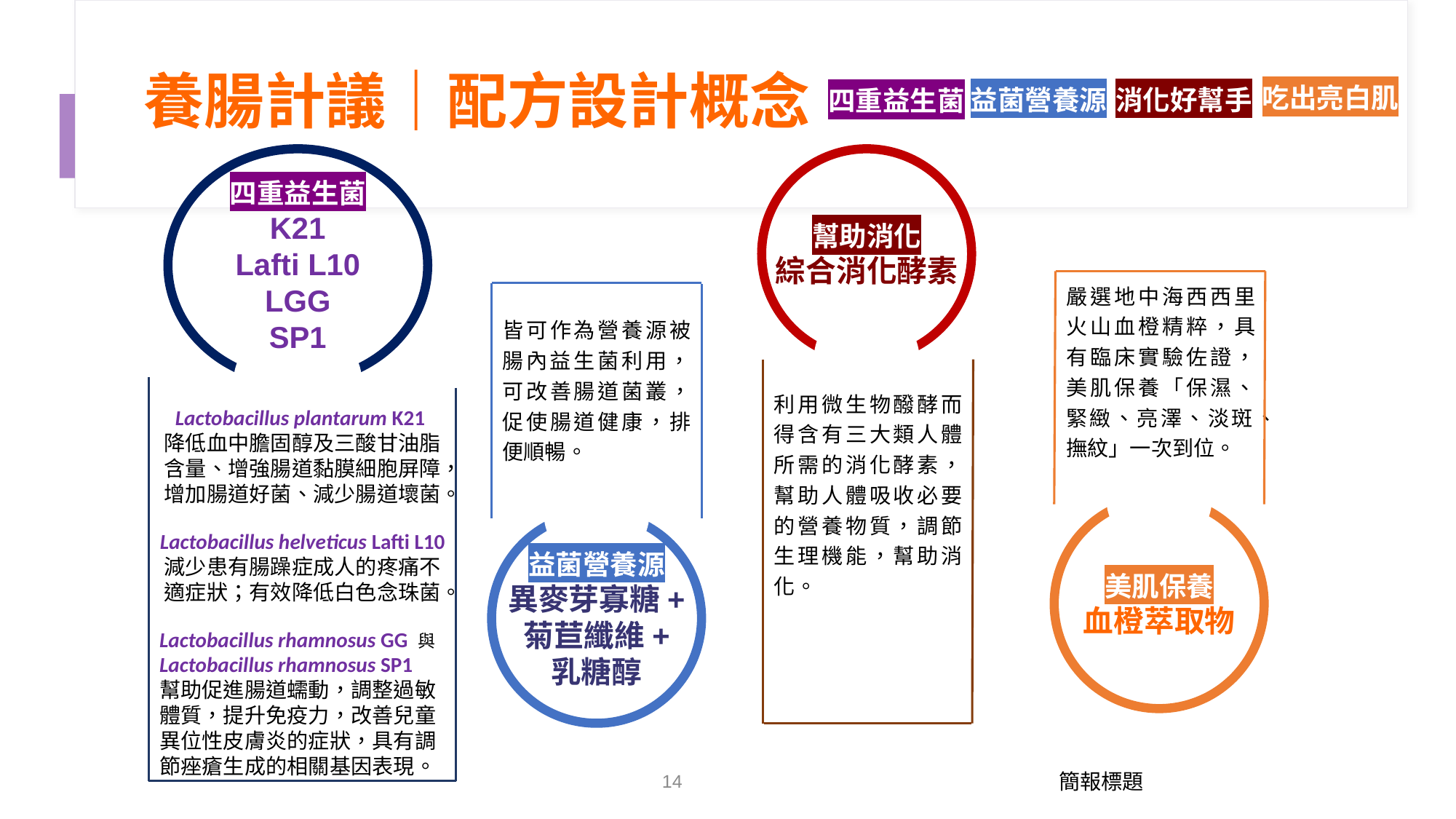

# 養腸計議｜配方設計概念
吃出亮白肌
益菌營養源
消化好幫手
四重益生菌

四重益生菌
K21
Lafti L10
LGG
SP1

Lactobacillus plantarum K21
降低血中膽固醇及三酸甘油脂含量、增強腸道黏膜細胞屏障，增加腸道好菌、減少腸道壞菌。

Lactobacillus helveticus Lafti L10
減少患有腸躁症成人的疼痛不適症狀；有效降低白色念珠菌。

Lactobacillus rhamnosus GG 與 Lactobacillus rhamnosus SP1
幫助促進腸道蠕動，調整過敏體質，提升免疫力，改善兒童異位性皮膚炎的症狀，具有調節痤瘡生成的相關基因表現。

幫助消化
綜合消化酵素

利用微生物醱酵而得含有三大類人體所需的消化酵素，幫助人體吸收必要的營養物質，調節生理機能，幫助消化。
嚴選地中海西西里火山血橙精粹，具有臨床實驗佐證，美肌保養「保濕、緊緻、亮澤、淡斑、撫紋」一次到位。

美肌保養
血橙萃取物

皆可作為營養源被腸內益生菌利用，可改善腸道菌叢，促使腸道健康，排便順暢。

益菌營養源
異麥芽寡糖+
菊苣纖維+
乳糖醇
14
簡報標題